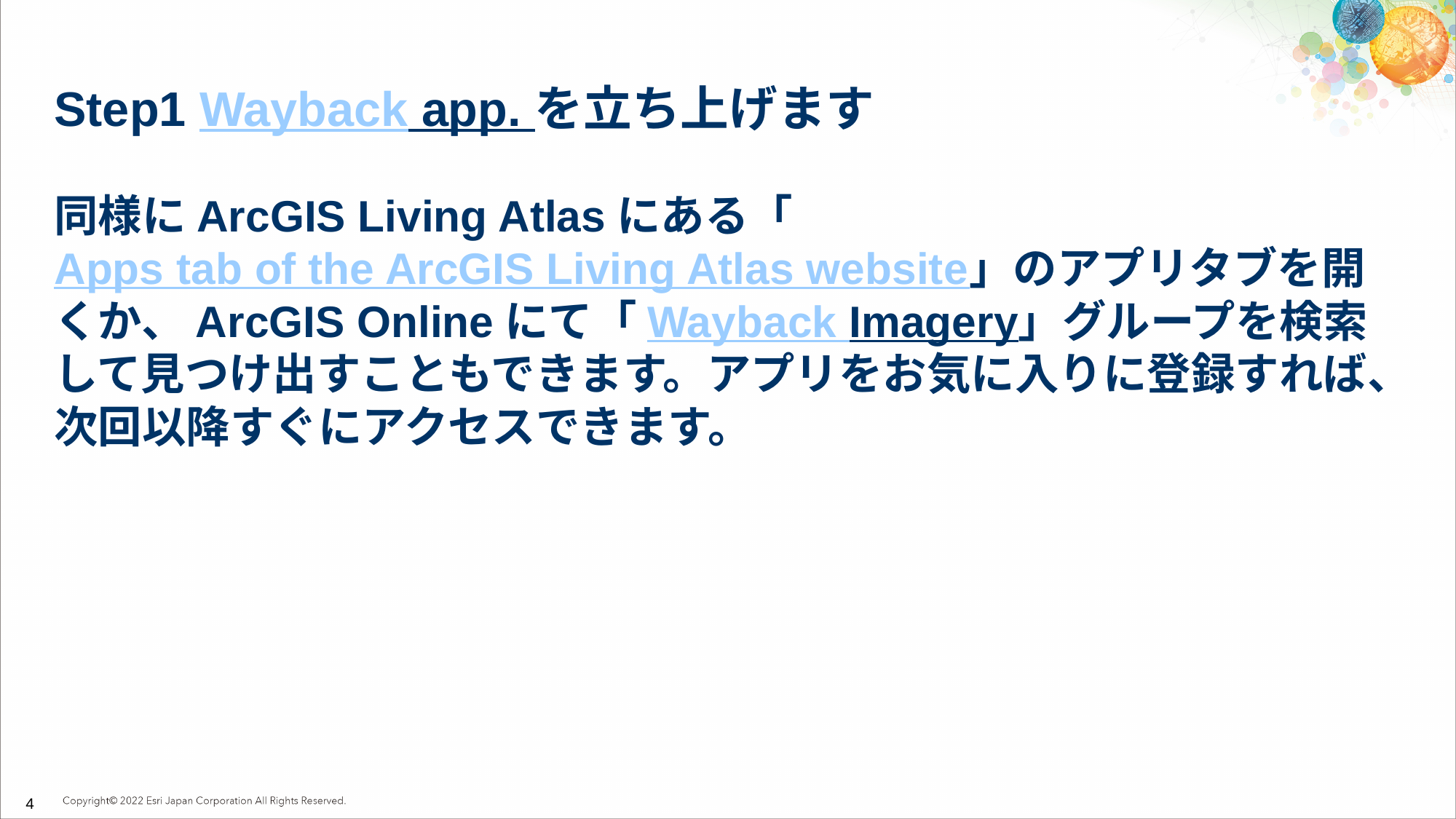

# Step1 Wayback app. を立ち上げます
同様にArcGIS Living Atlasにある「Apps tab of the ArcGIS Living Atlas website」のアプリタブを開くか、ArcGIS Onlineにて「Wayback Imagery」グループを検索して見つけ出すこともできます。アプリをお気に入りに登録すれば、次回以降すぐにアクセスできます。

4